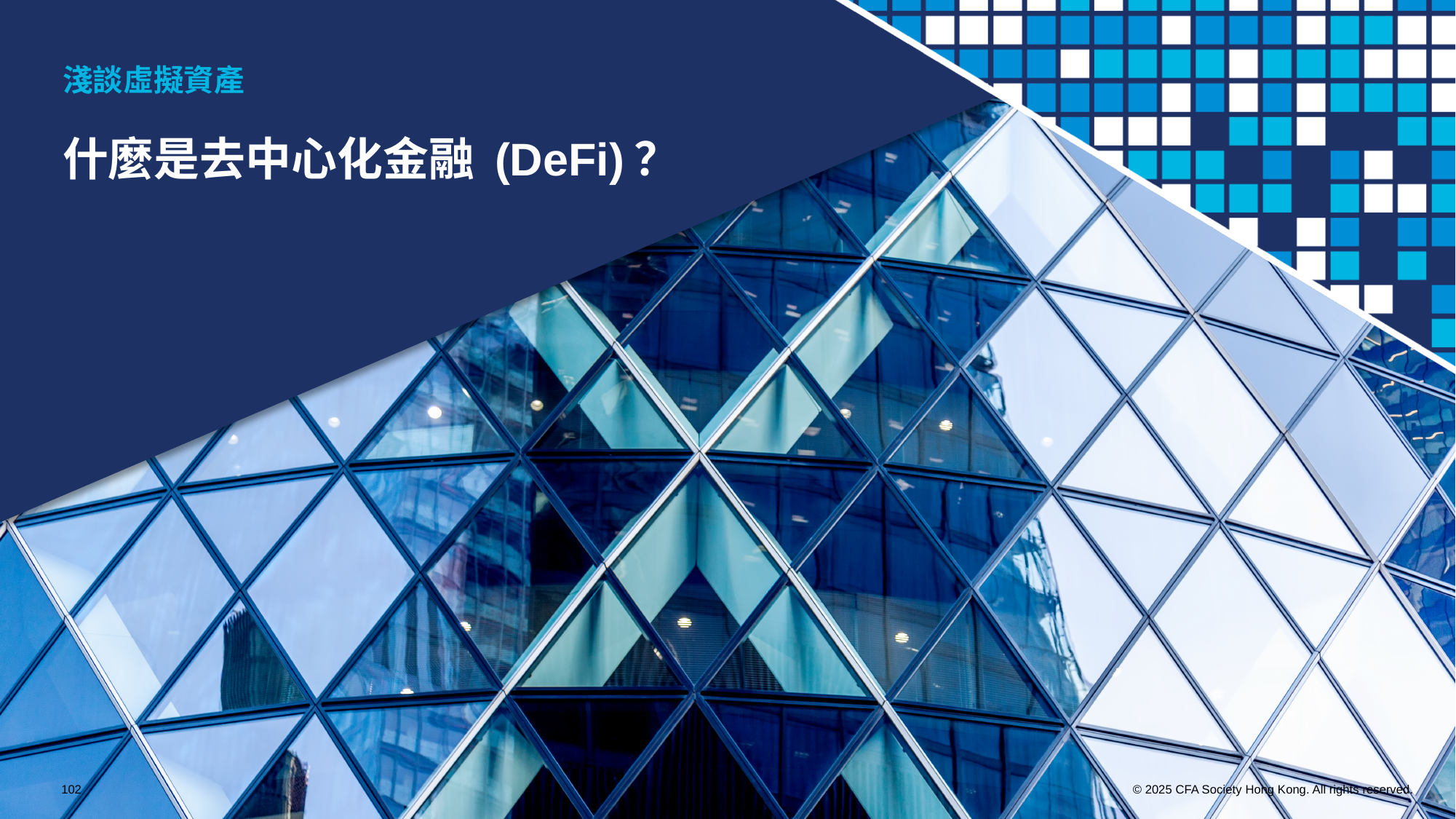

淺談虛擬資產
什麼是去中心化金融 (DeFi)？
102
© 2025 CFA Society Hong Kong. All rights reserved.